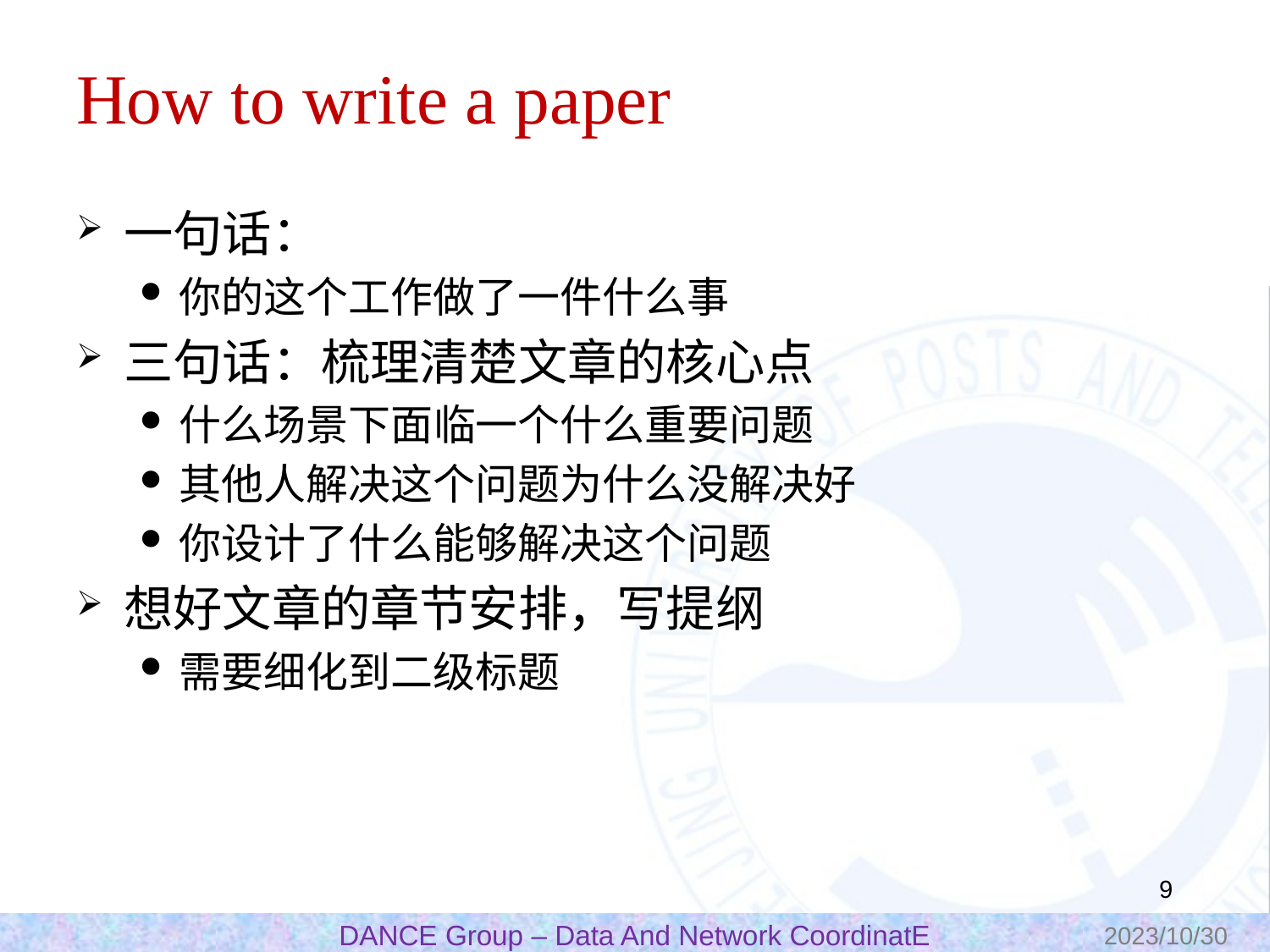

# How to write a paper
一句话：
你的这个工作做了一件什么事
三句话：梳理清楚文章的核心点
什么场景下面临一个什么重要问题
其他人解决这个问题为什么没解决好
你设计了什么能够解决这个问题
想好文章的章节安排，写提纲
需要细化到二级标题
9
2023/10/30